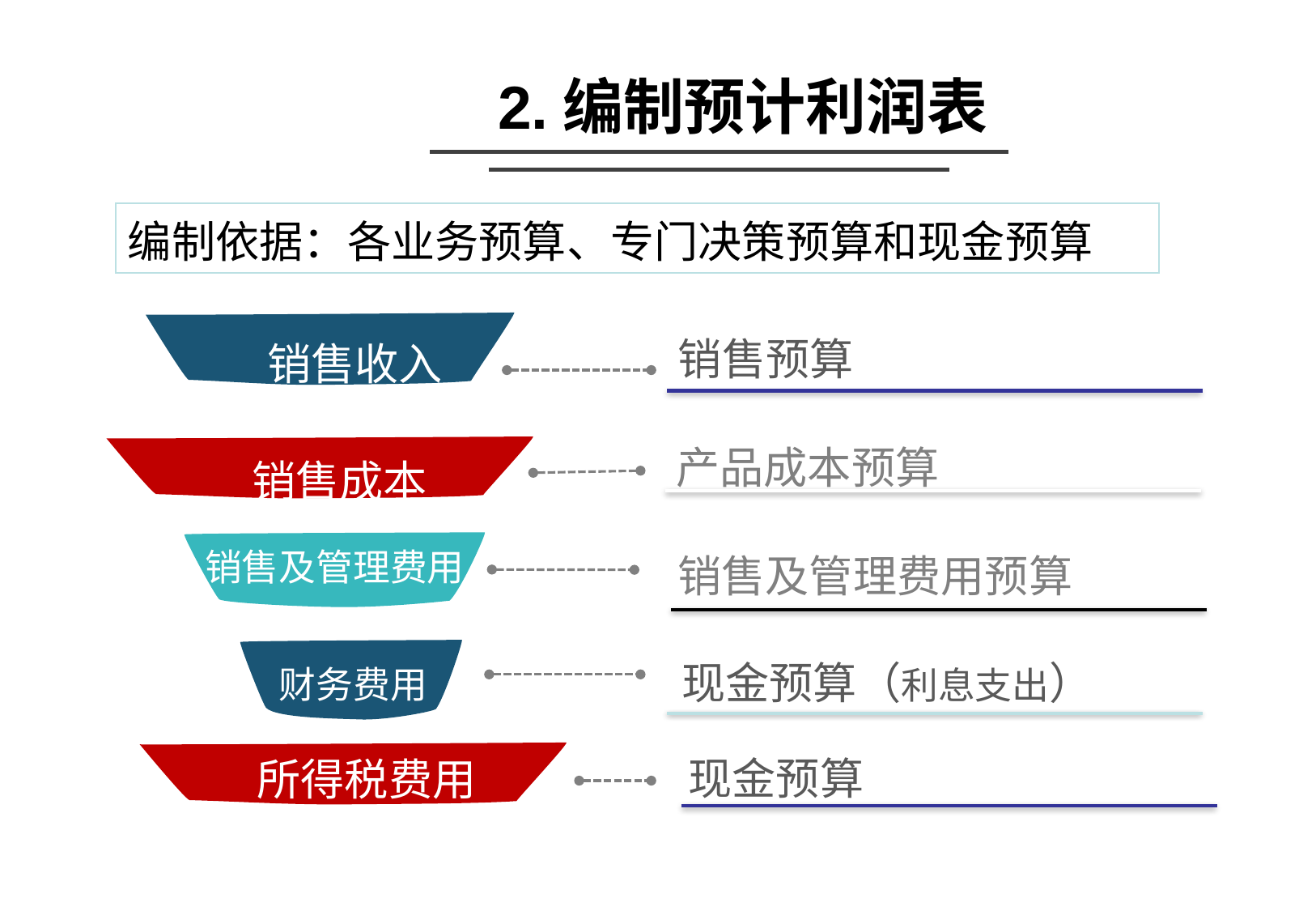

2.编制预计利润表
编制依据：各业务预算、专门决策预算和现金预算

销售预算
销售收入
产品成本预算

销售成本

销售及管理费用预算
销售及管理费用

现金预算（利息支出）
财务费用
现金预算
所得税费用